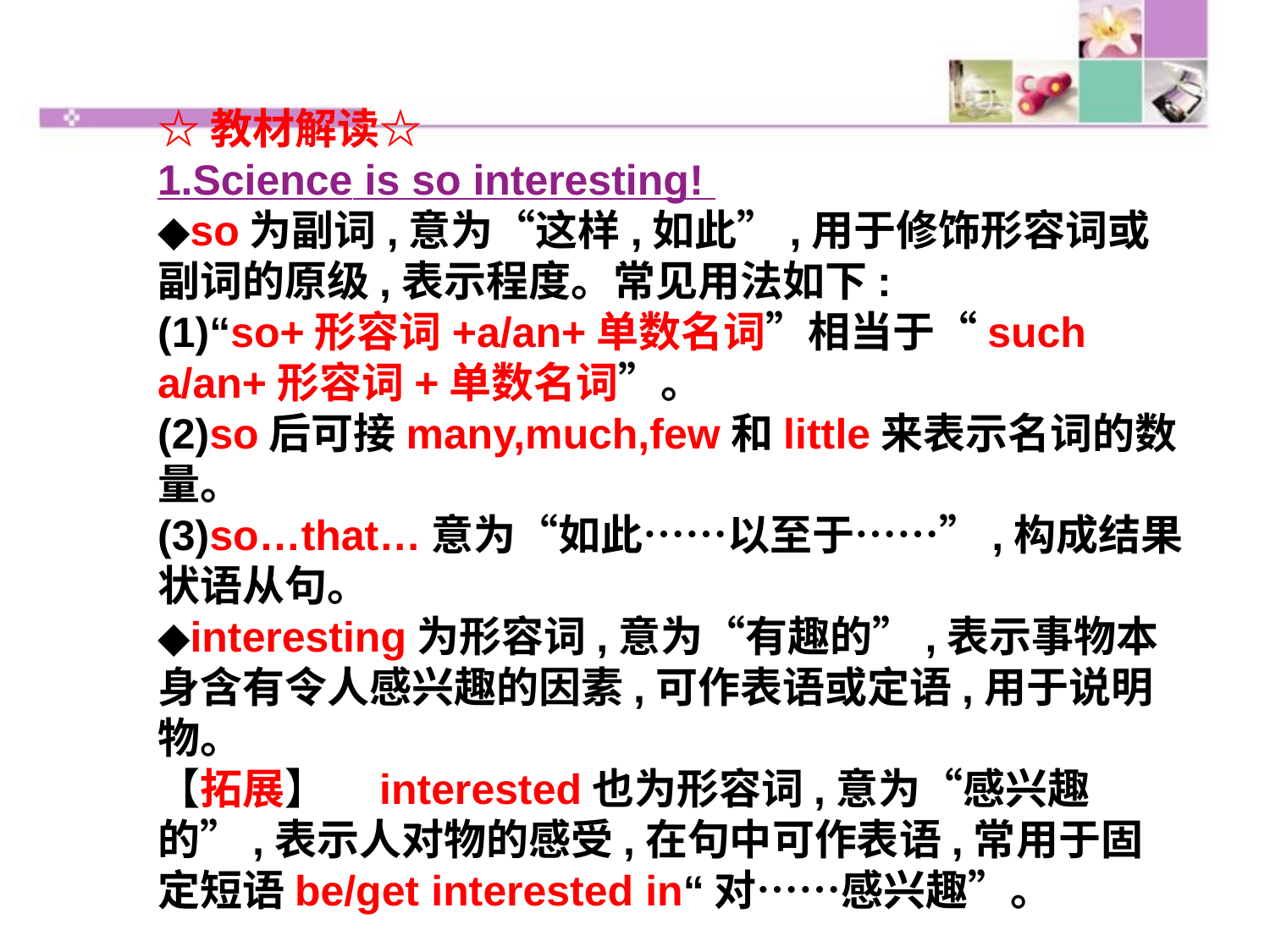

☆教材解读☆
1.Science is so interesting!
◆so为副词,意为“这样,如此”,用于修饰形容词或副词的原级,表示程度。常见用法如下:
(1)“so+形容词+a/an+单数名词”相当于“such a/an+形容词+单数名词”。
(2)so后可接many,much,few和little来表示名词的数量。
(3)so…that…意为“如此……以至于……”,构成结果状语从句。
◆interesting为形容词,意为“有趣的”,表示事物本身含有令人感兴趣的因素,可作表语或定语,用于说明物。
【拓展】　interested也为形容词,意为“感兴趣的”,表示人对物的感受,在句中可作表语,常用于固定短语be/get interested in“对……感兴趣”。